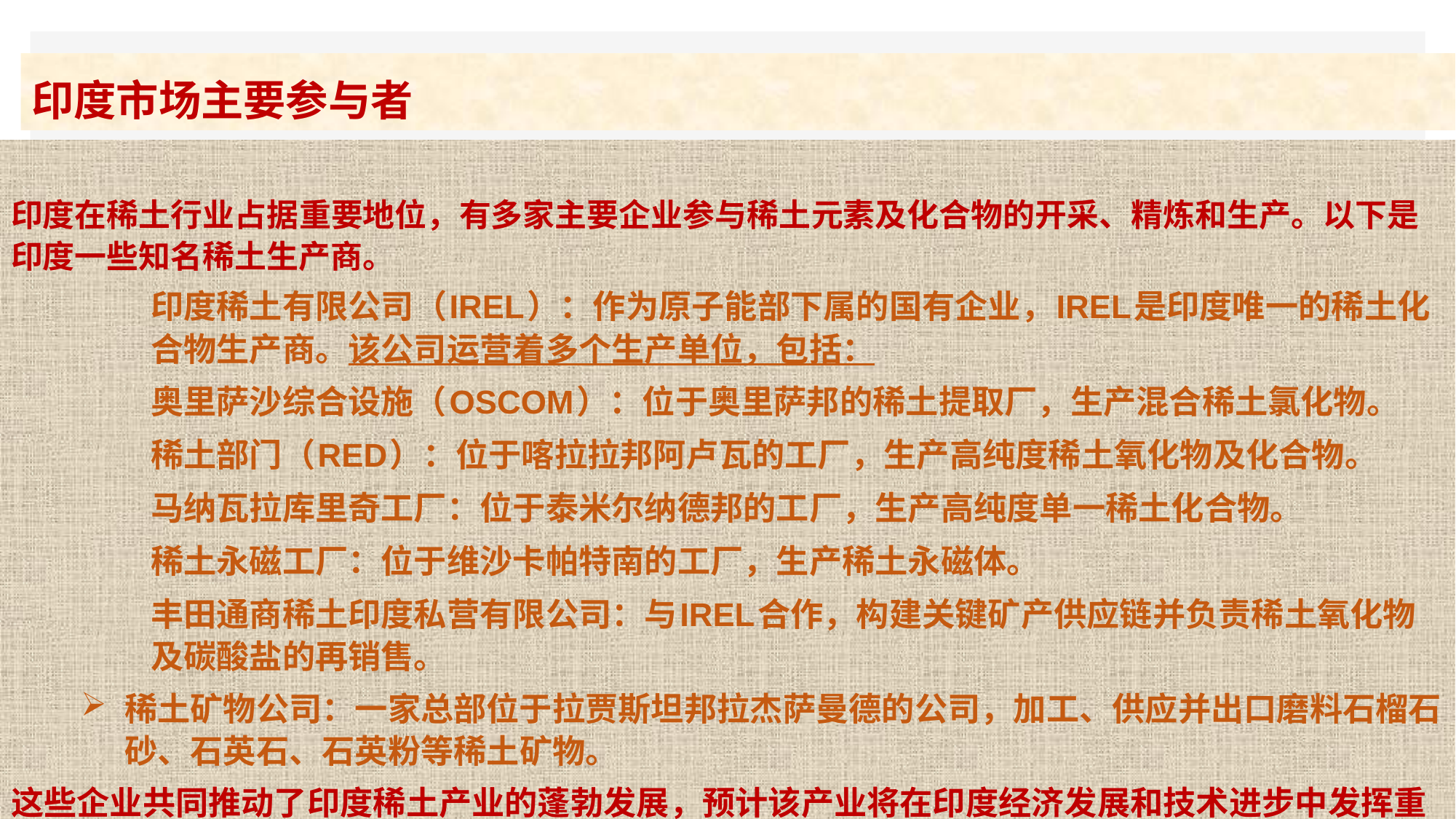

# 印度市场主要参与者

印度在稀土行业占据重要地位，有多家主要企业参与稀土元素及化合物的开采、精炼和生产。以下是印度一些知名稀土生产商。
印度稀土有限公司（IREL）：作为原子能部下属的国有企业，IREL是印度唯一的稀土化合物生产商。该公司运营着多个生产单位，包括：
奥里萨沙综合设施（OSCOM）：位于奥里萨邦的稀土提取厂，生产混合稀土氯化物。
稀土部门（RED）：位于喀拉拉邦阿卢瓦的工厂，生产高纯度稀土氧化物及化合物。
马纳瓦拉库里奇工厂：位于泰米尔纳德邦的工厂，生产高纯度单一稀土化合物。
稀土永磁工厂：位于维沙卡帕特南的工厂，生产稀土永磁体。
丰田通商稀土印度私营有限公司：与IREL合作，构建关键矿产供应链并负责稀土氧化物及碳酸盐的再销售。
稀土矿物公司：一家总部位于拉贾斯坦邦拉杰萨曼德的公司，加工、供应并出口磨料石榴石砂、石英石、石英粉等稀土矿物。
这些企业共同推动了印度稀土产业的蓬勃发展，预计该产业将在印度经济发展和技术进步中发挥重要作用。